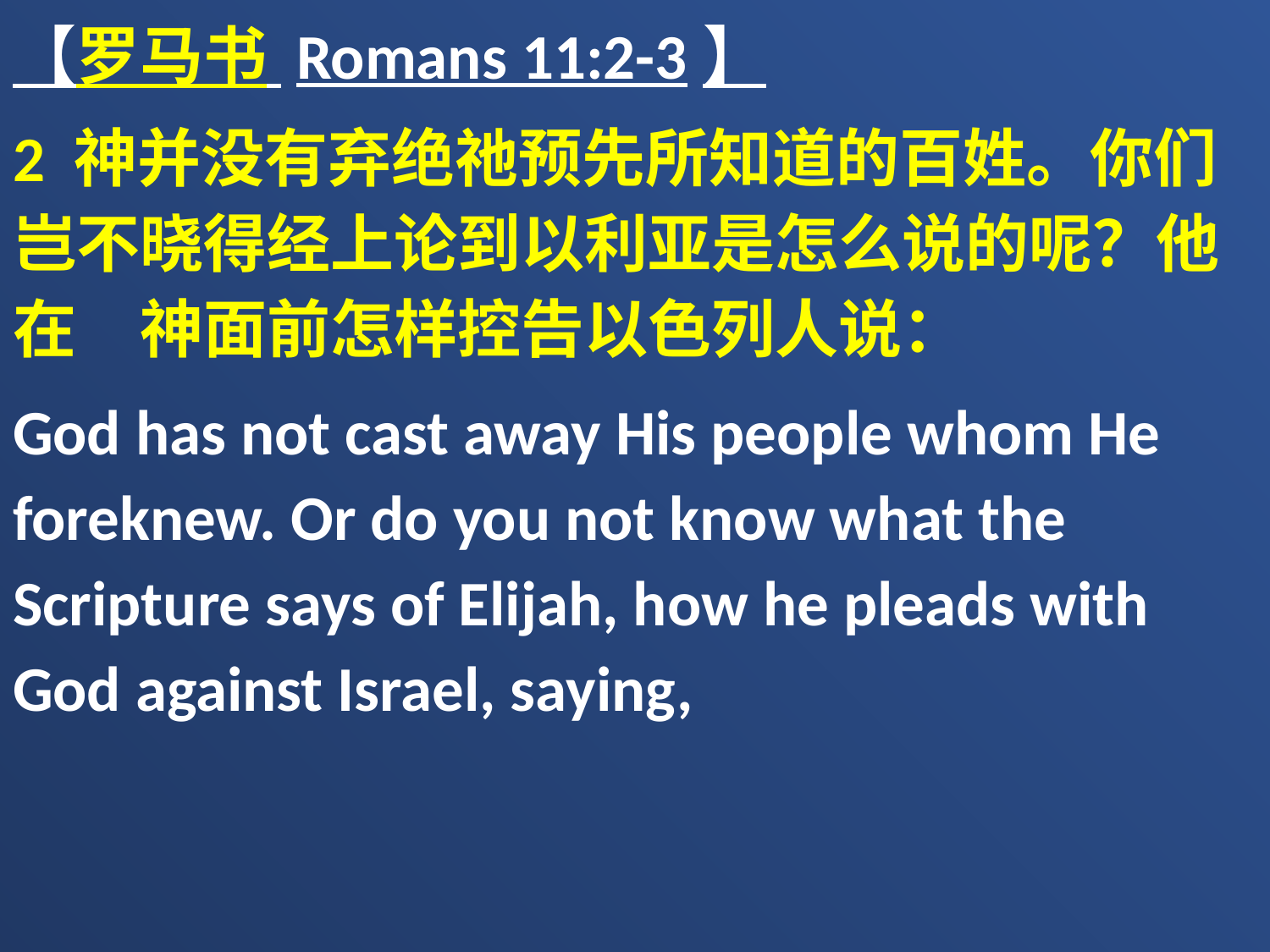

【罗马书 Romans 11:2-3】
2 神并没有弃绝祂预先所知道的百姓。你们岂不晓得经上论到以利亚是怎么说的呢？他在　神面前怎样控告以色列人说：
God has not cast away His people whom He foreknew. Or do you not know what the Scripture says of Elijah, how he pleads with God against Israel, saying,